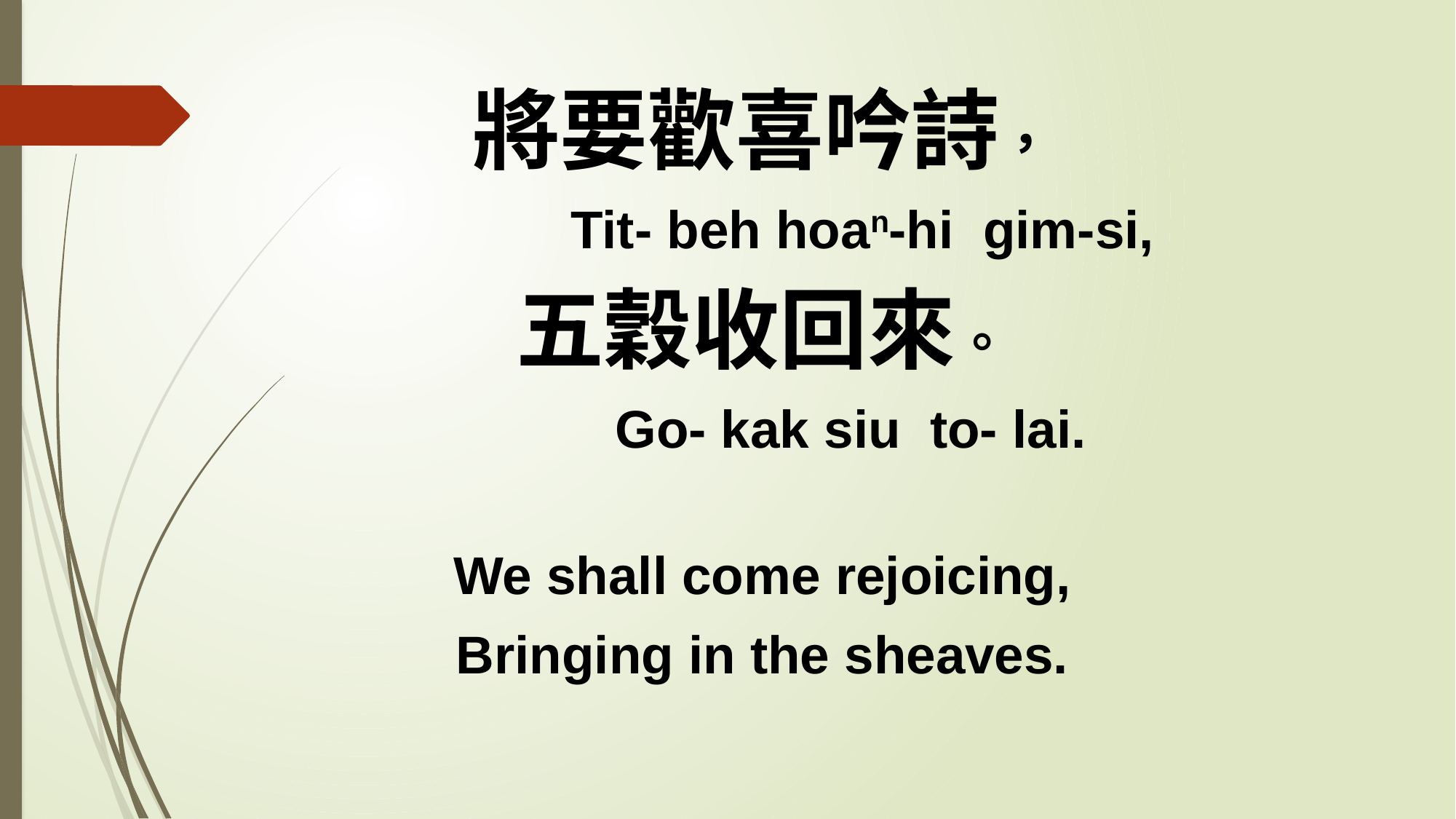

將要歡喜吟詩，
                          Tit- beh hoan-hi  gim-si,
五穀收回來。
                             Go- kak siu  to- lai.

We shall come rejoicing,
Bringing in the sheaves.